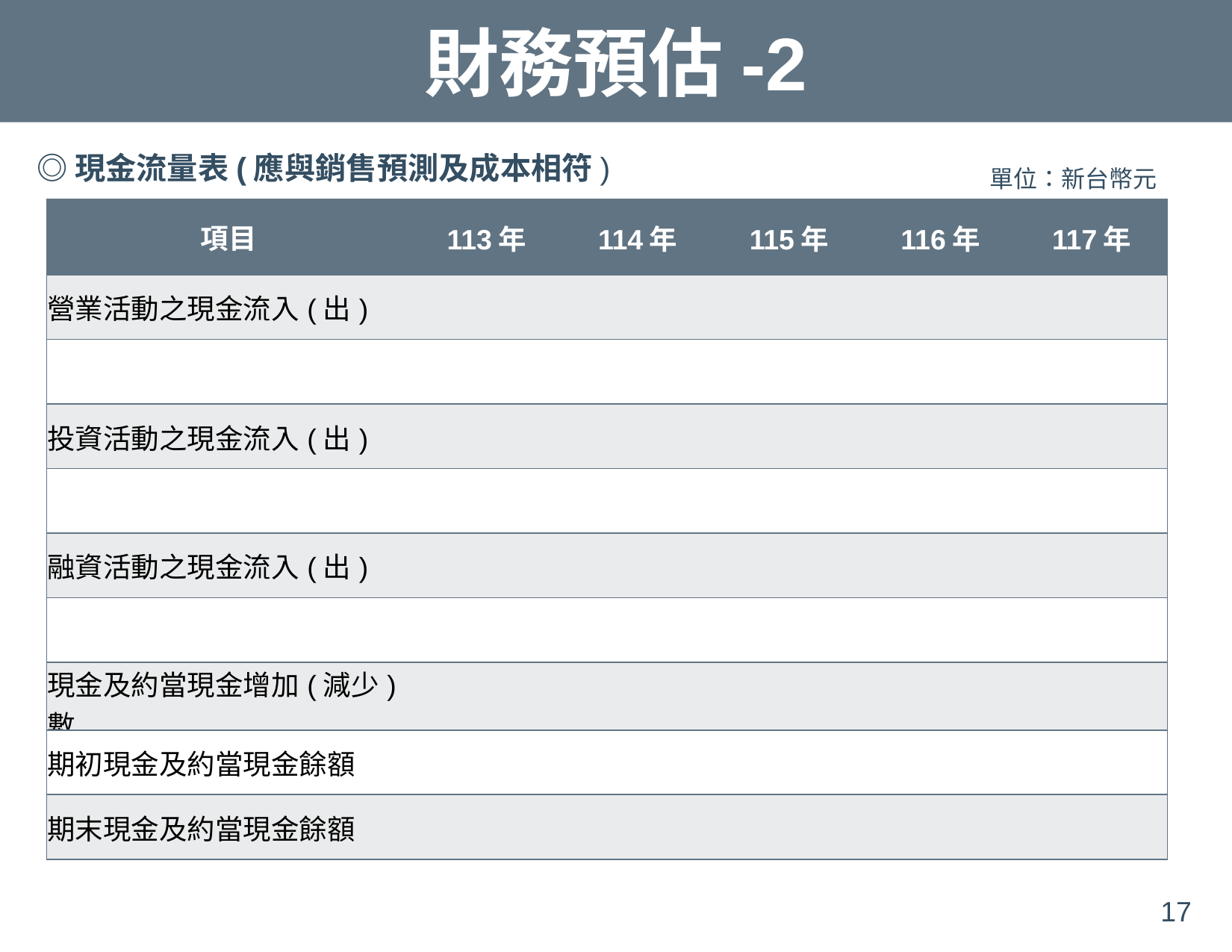

財務預估-2
◎現金流量表(應與銷售預測及成本相符)
單位：新台幣元
| 項目 | 113年 | 114年 | 115年 | 116年 | 117年 |
| --- | --- | --- | --- | --- | --- |
| 營業活動之現金流入(出) |  |  |  |  |  |
|  |  |  |  |  |  |
| 投資活動之現金流入(出) |  |  |  |  |  |
|  |  |  |  |  |  |
| 融資活動之現金流入(出) |  |  |  |  |  |
|  |  |  |  |  |  |
| 現金及約當現金增加(減少)數 |  |  |  |  |  |
| 期初現金及約當現金餘額 |  |  |  |  |  |
| 期末現金及約當現金餘額 |  |  |  |  |  |
17